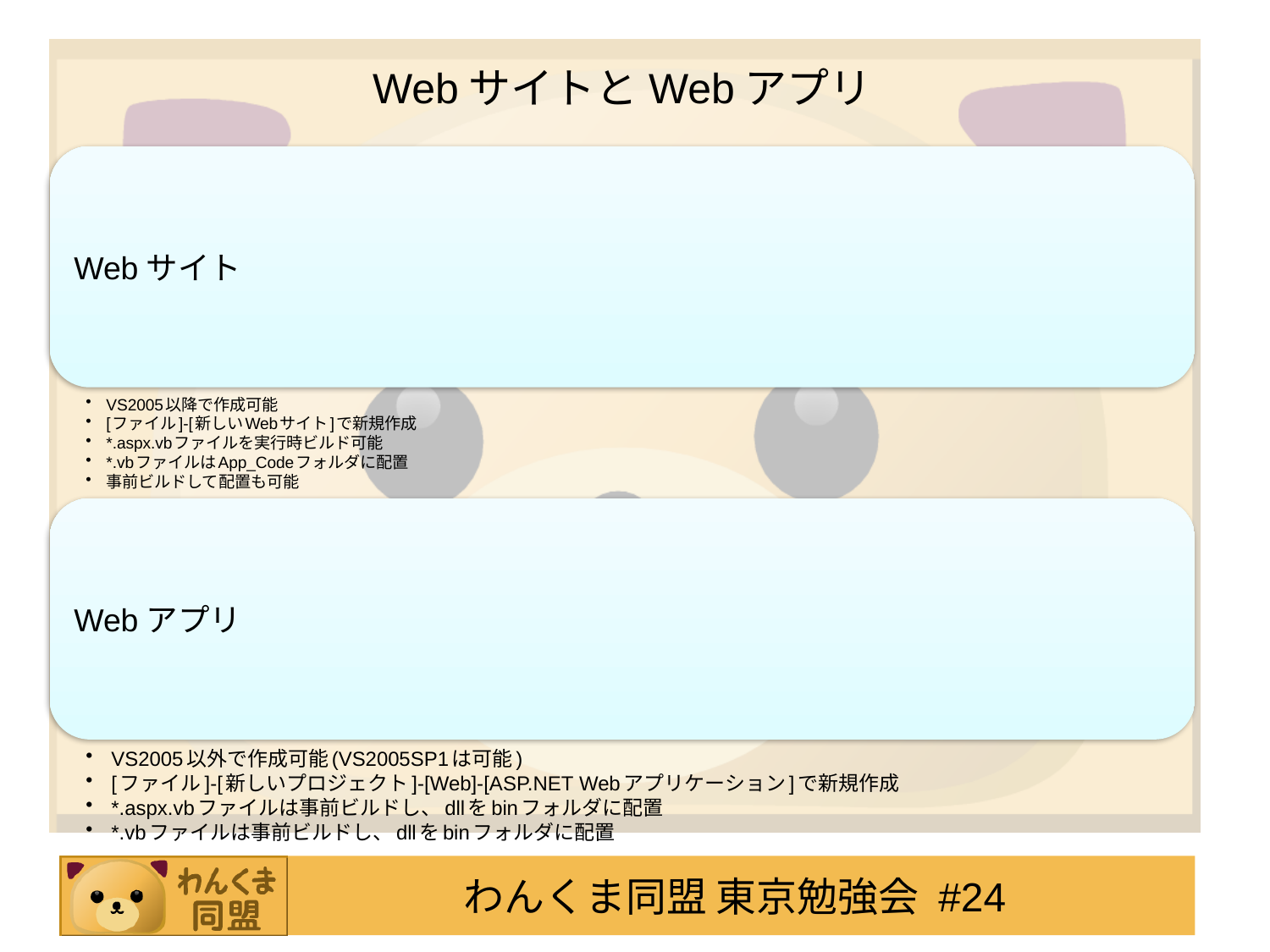

# WebサイトとWebアプリ
Webサイト
VS2005以降で作成可能
[ファイル]-[新しいWebサイト]で新規作成
*.aspx.vbファイルを実行時ビルド可能
*.vbファイルはApp_Codeフォルダに配置
Webアプリ
VS2005以外で作成可能(VS2005SP1は可能)
[ファイル]-[新しいプロジェクト]-[Web]-[ASP.NET Webアプリケーション]で新規作成
*.aspx.vbファイルは事前ビルドし、dllをbinフォルダに配置
*.vbファイルは事前ビルドし、dllをbinフォルダに配置
事前ビルドして配置も可能